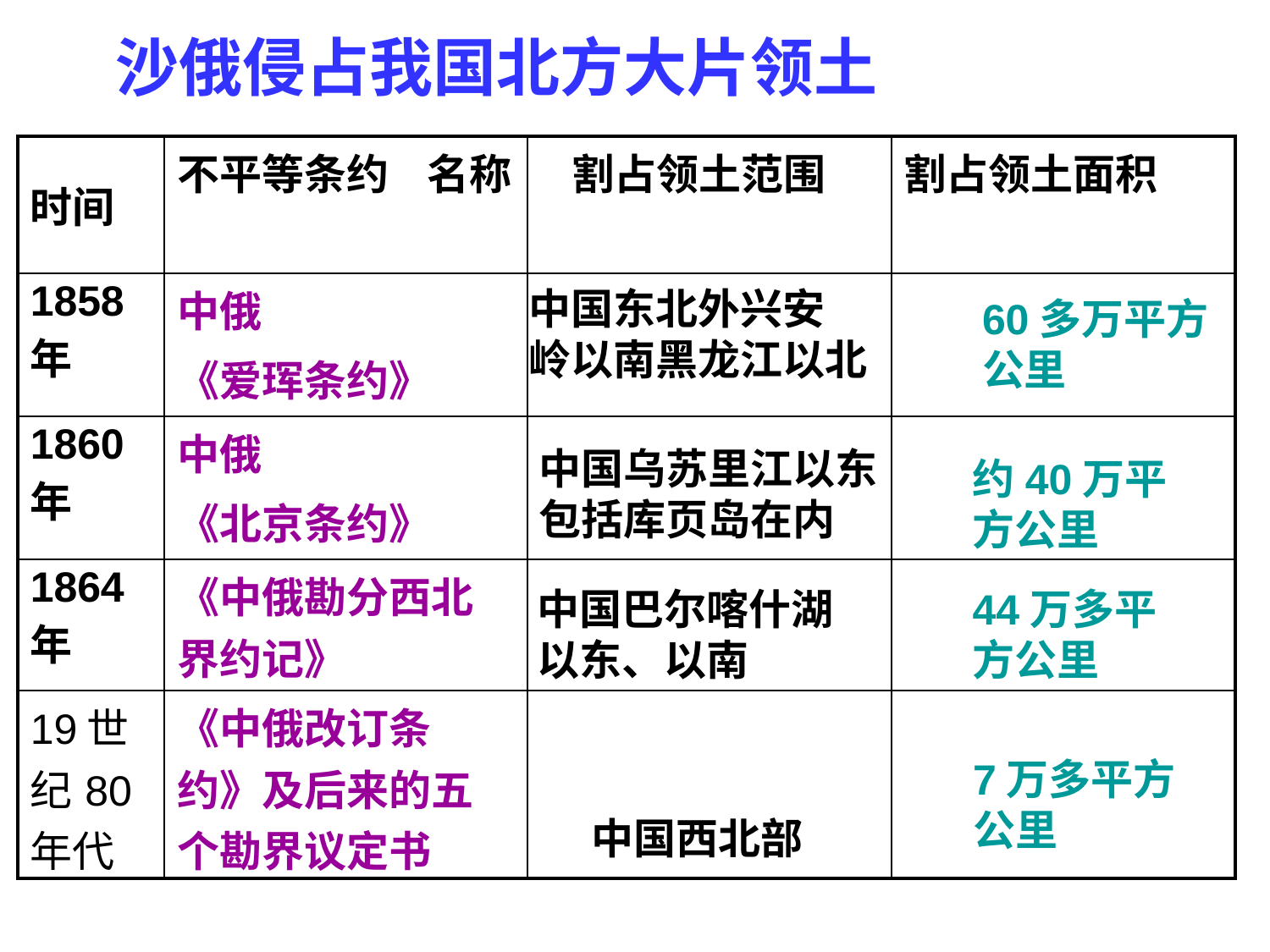

沙俄侵占我国北方大片领土
| 时间 | 不平等条约 名称 | 割占领土范围 | 割占领土面积 |
| --- | --- | --- | --- |
| 1858年 | 中俄 《爱珲条约》 |  |  |
| 1860年 | 中俄 《北京条约》 |  |  |
| 1864年 | 《中俄勘分西北界约记》 |  |  |
| 19世纪80年代 | 《中俄改订条约》及后来的五个勘界议定书 |  |  |
中国东北外兴安
岭以南黑龙江以北
60多万平方公里
中国乌苏里江以东
包括库页岛在内
约40万平方公里
中国巴尔喀什湖
以东、以南
44万多平方公里
7万多平方公里
中国西北部